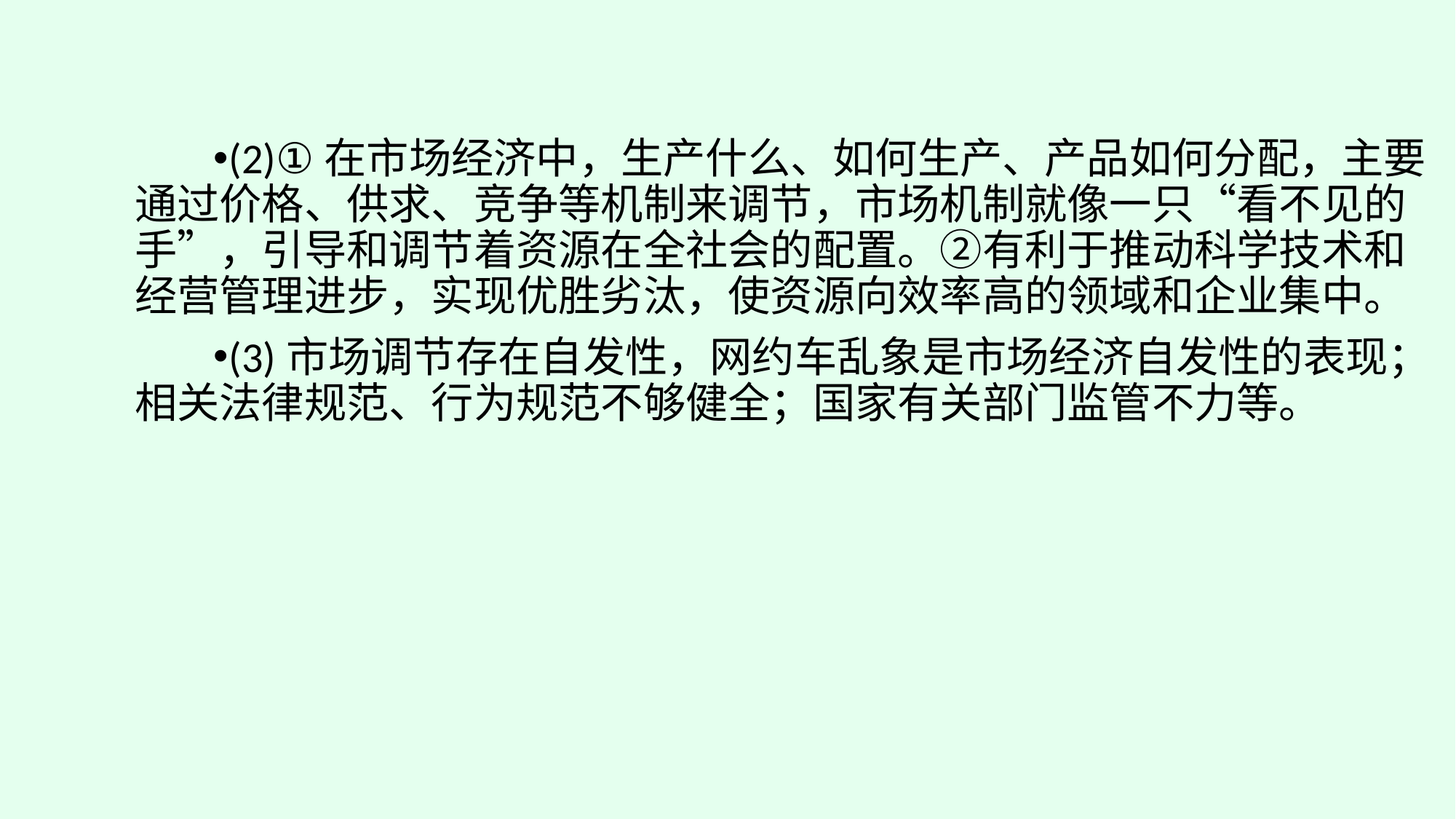

(2)①在市场经济中，生产什么、如何生产、产品如何分配，主要通过价格、供求、竞争等机制来调节，市场机制就像一只“看不见的手”，引导和调节着资源在全社会的配置。②有利于推动科学技术和经营管理进步，实现优胜劣汰，使资源向效率高的领域和企业集中。
(3)市场调节存在自发性，网约车乱象是市场经济自发性的表现；相关法律规范、行为规范不够健全；国家有关部门监管不力等。